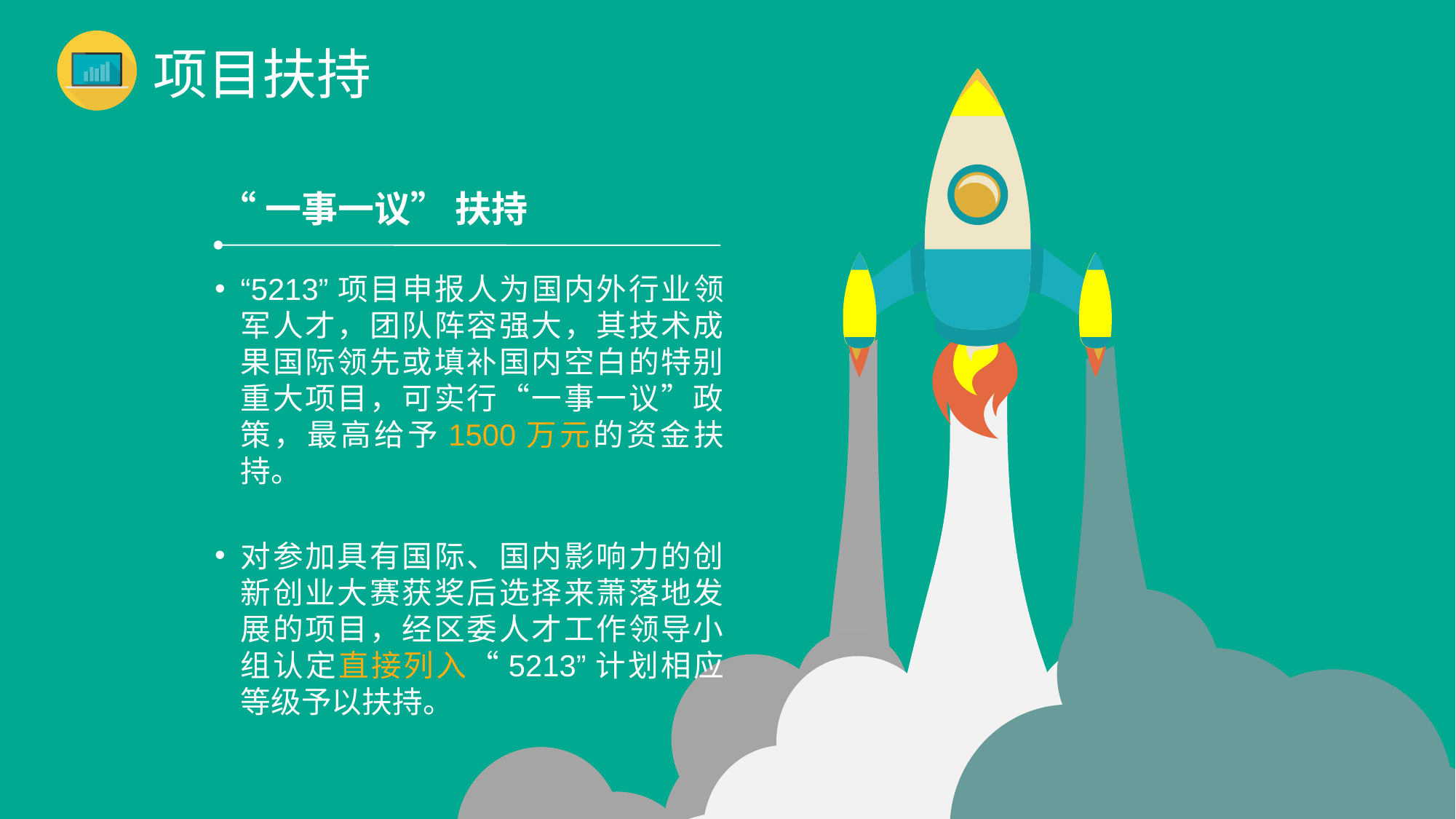

项目扶持

“一事一议” 扶持

“5213”项目申报人为国内外行业领军人才，团队阵容强大，其技术成果国际领先或填补国内空白的特别重大项目，可实行“一事一议”政策，最高给予1500万元的资金扶持。

对参加具有国际、国内影响力的创新创业大赛获奖后选择来萧落地发展的项目，经区委人才工作领导小组认定直接列入“5213”计划相应等级予以扶持。